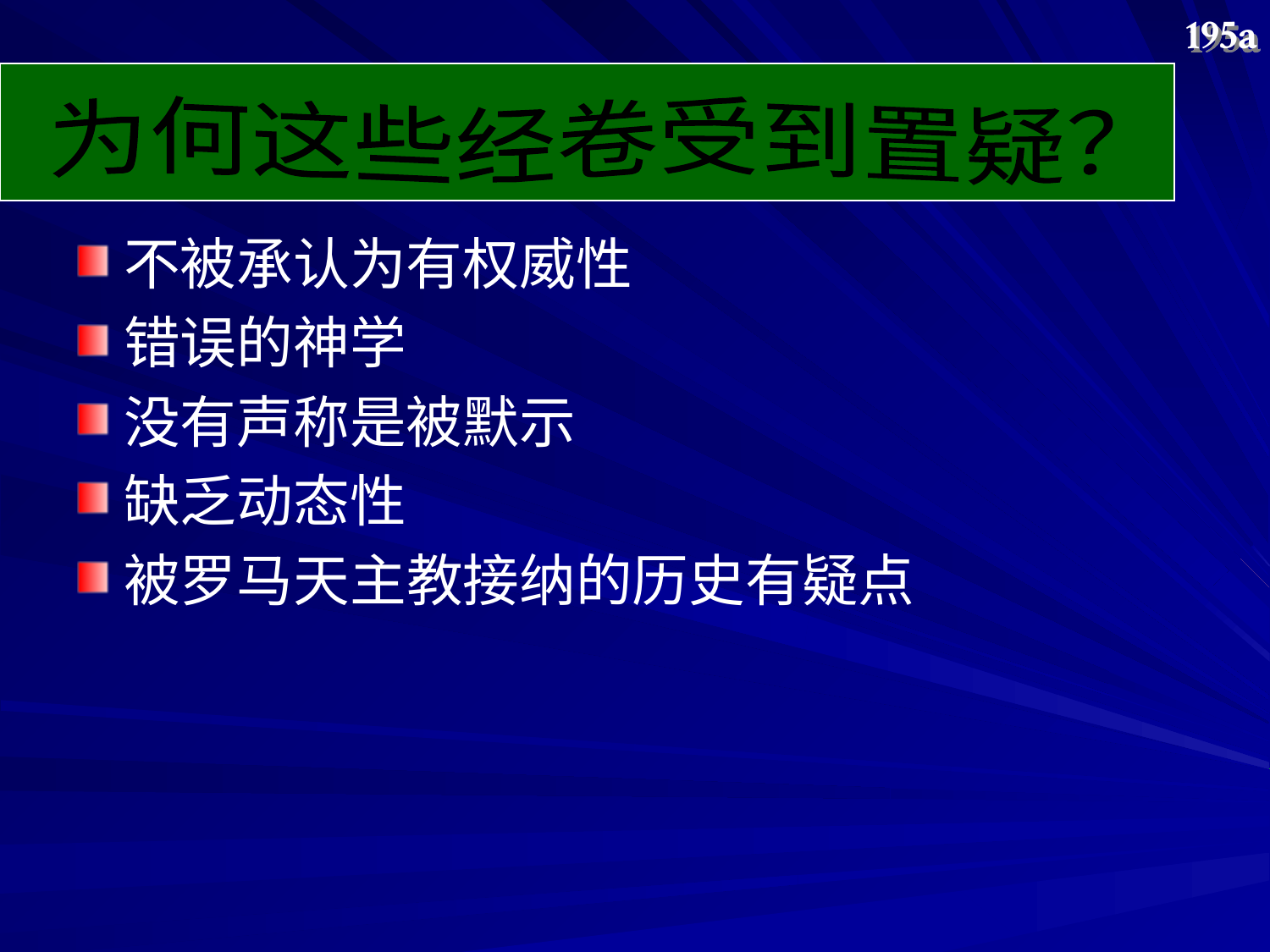

195a
# Why are these books doubted?

为何这些经卷受到置疑？
不被承认为有权威性
错误的神学
没有声称是被默示
缺乏动态性
被罗马天主教接纳的历史有疑点